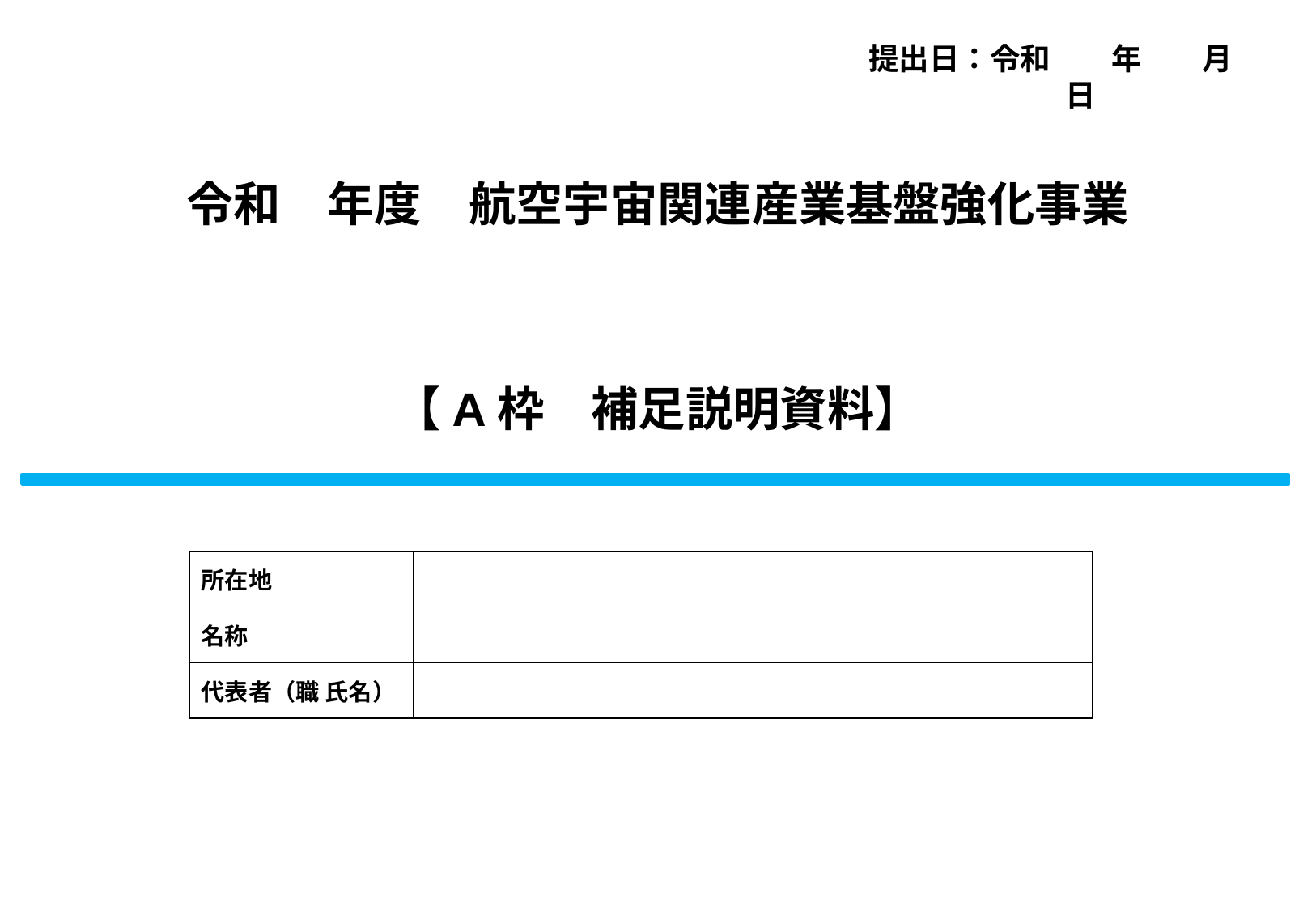

提出日：令和　　年　　月　　日
令和　年度　航空宇宙関連産業基盤強化事業
# 【A枠　補足説明資料】
| 所在地 |  |
| --- | --- |
| 名称 |  |
| 代表者（職 氏名） |  |